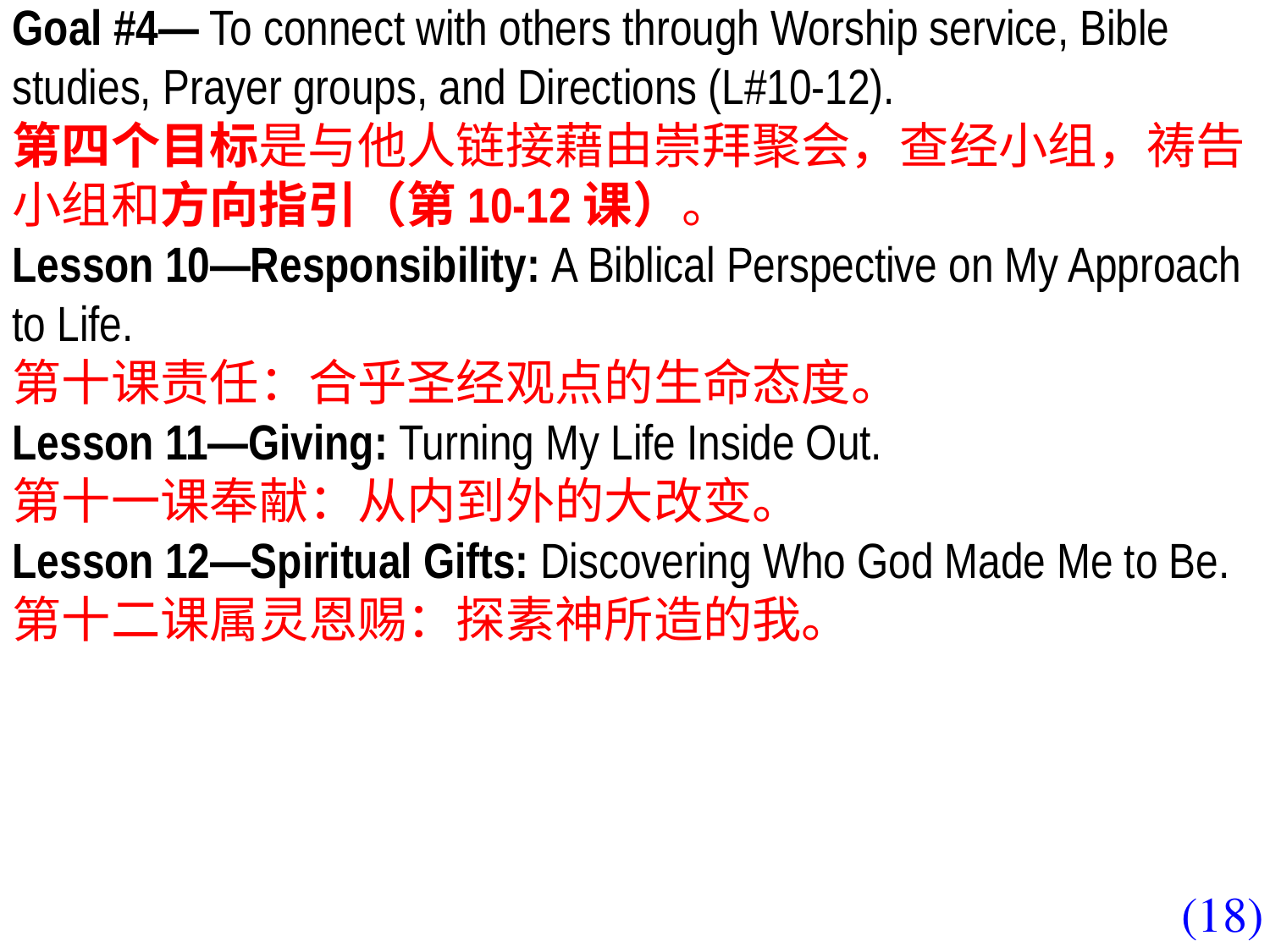

Goal #4— To connect with others through Worship service, Bible studies, Prayer groups, and Directions (L#10-12).
第四个目标是与他人链接藉由崇拜聚会，查经小组，祷告小组和方向指引（第10-12课）。
Lesson 10—Responsibility: A Biblical Perspective on My Approach to Life.
第十课责任：合乎圣经观点的生命态度。
Lesson 11—Giving: Turning My Life Inside Out.
第十一课奉献：从内到外的大改变。
Lesson 12—Spiritual Gifts: Discovering Who God Made Me to Be. 第十二课属灵恩赐：探素神所造的我。
(18)